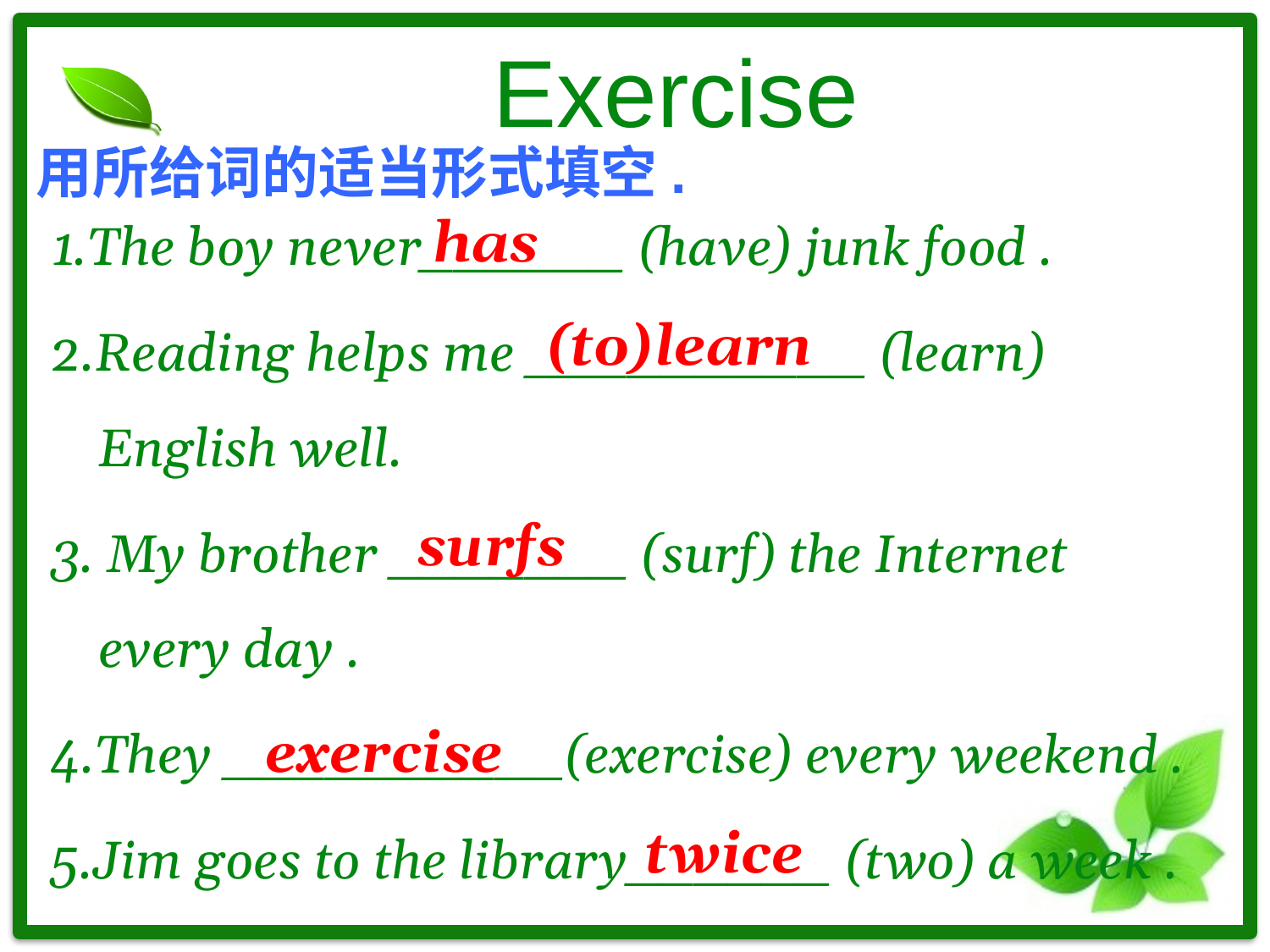

# Exercise
用所给词的适当形式填空.
1.The boy never______ (have) junk food .
2.Reading helps me __________ (learn) English well.
3. My brother _______ (surf) the Internet every day .
4.They __________(exercise) every weekend .
5.Jim goes to the library______ (two) a week .
has
(to)learn
surfs
exercise
twice